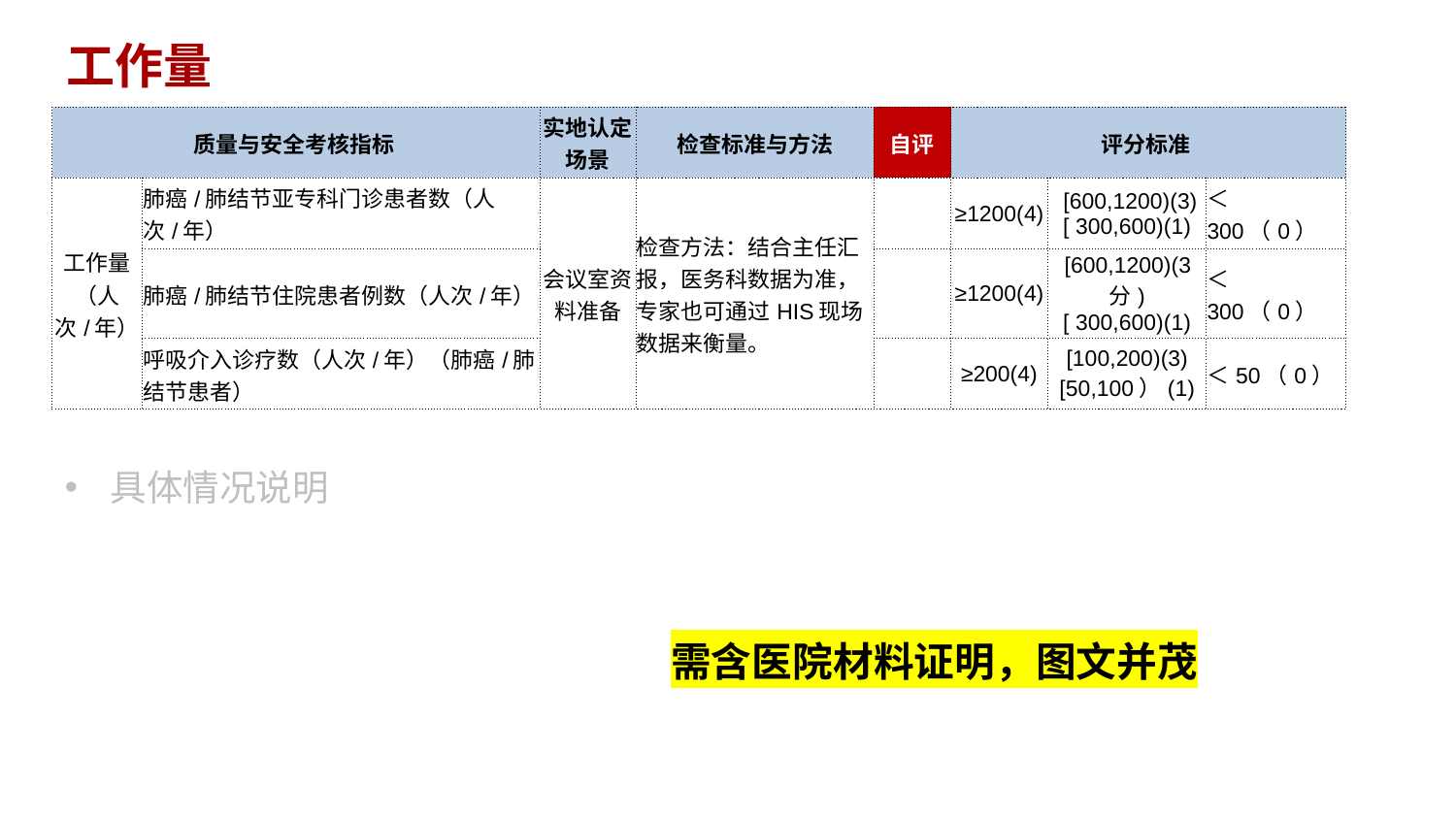

工作量
| 质量与安全考核指标 |  | 实地认定场景 | 检查标准与方法 | 自评 | 评分标准 |  |  |
| --- | --- | --- | --- | --- | --- | --- | --- |
| 工作量（人次/年） | 肺癌/肺结节亚专科门诊患者数（人次/年） | 会议室资料准备 | 检查方法：结合主任汇报，医务科数据为准，专家也可通过HIS现场数据来衡量。 |  | ≥1200(4) | [600,1200)(3) [ 300,600)(1) | ＜300（0） |
|  | 肺癌/肺结节住院患者例数（人次/年） |  |  |  | ≥1200(4) | [600,1200)(3分) [ 300,600)(1) | ＜300（0） |
|  | 呼吸介入诊疗数（人次/年）（肺癌/肺结节患者） |  |  |  | ≥200(4) | [100,200)(3) [50,100）(1) | ＜50（0） |
具体情况说明
需含医院材料证明，图文并茂
67